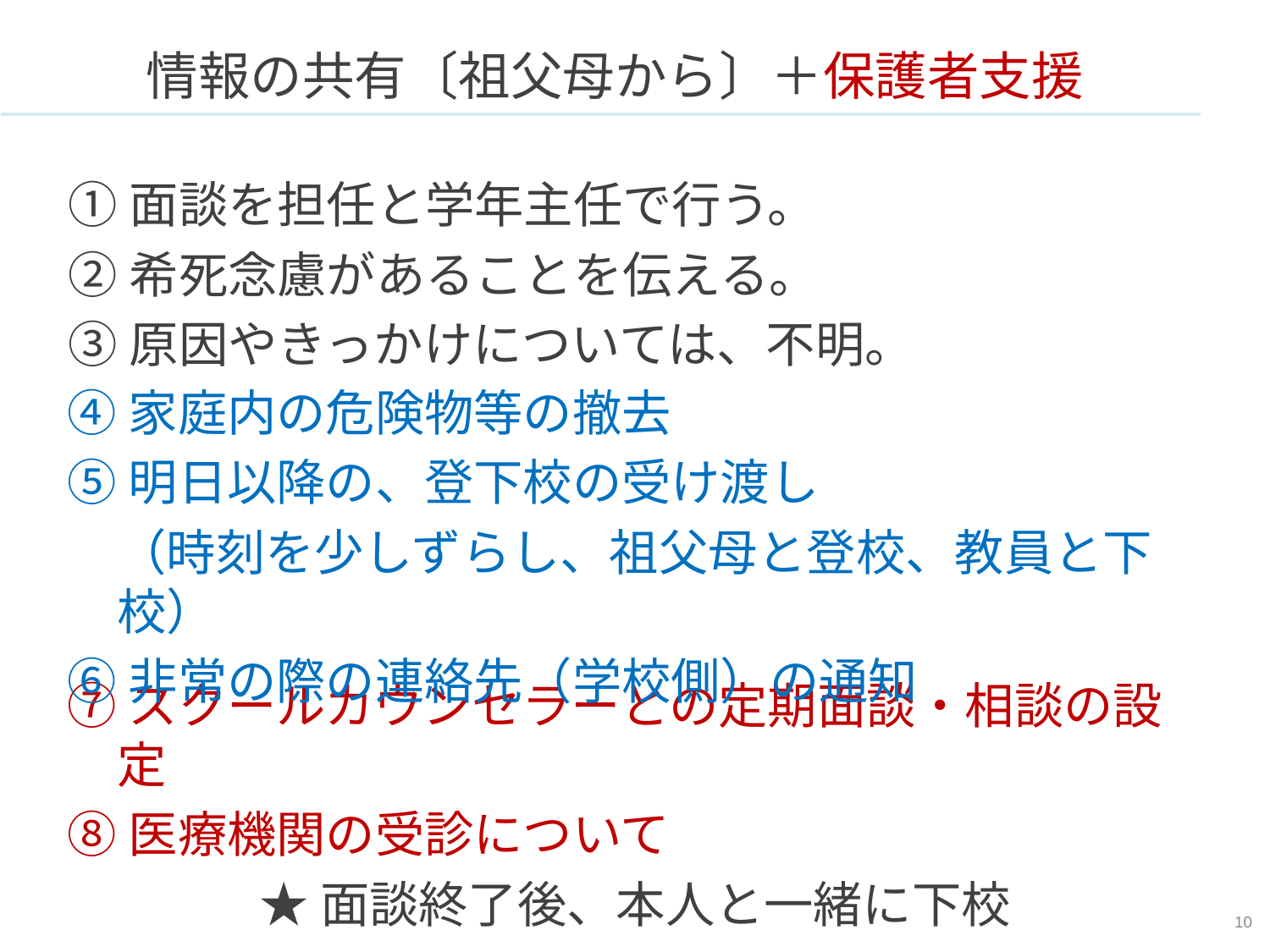

# 情報の共有〔祖父母から〕＋保護者支援
①面談を担任と学年主任で行う。
②希死念慮があることを伝える。
③原因やきっかけについては、不明。
④家庭内の危険物等の撤去
⑤明日以降の、登下校の受け渡し
（時刻を少しずらし、祖父母と登校、教員と下校）
⑥非常の際の連絡先（学校側）の通知
⑦スクールカウンセラーとの定期面談・相談の設定
⑧医療機関の受診について
★面談終了後、本人と一緒に下校

10